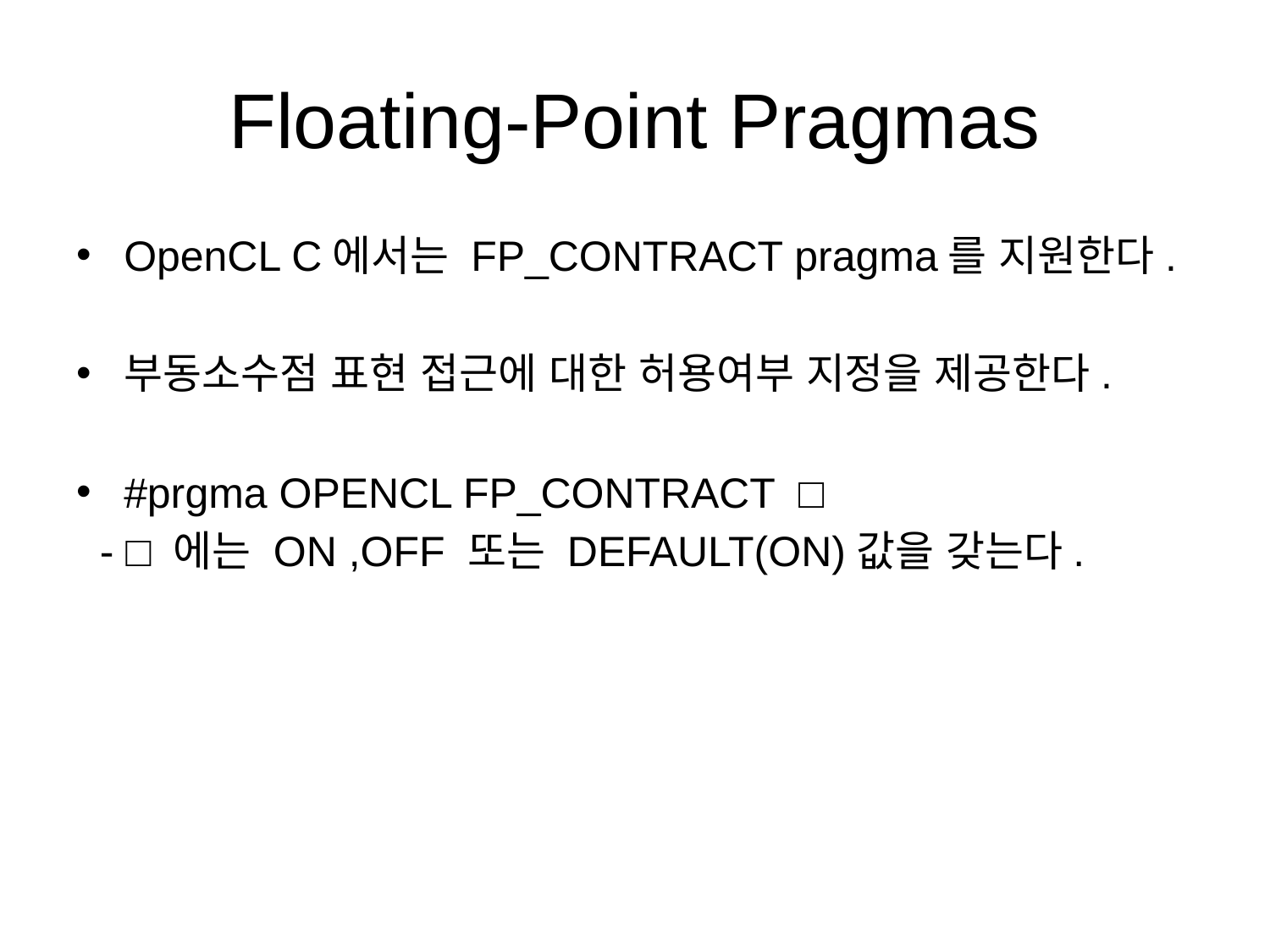

# Floating-Point Pragmas
OpenCL C에서는 FP_CONTRACT pragma를 지원한다.

부동소수점 표현 접근에 대한 허용여부 지정을 제공한다.

#prgma OPENCL FP_CONTRACT  □
  - □ 에는 ON ,OFF 또는 DEFAULT(ON)값을 갖는다.